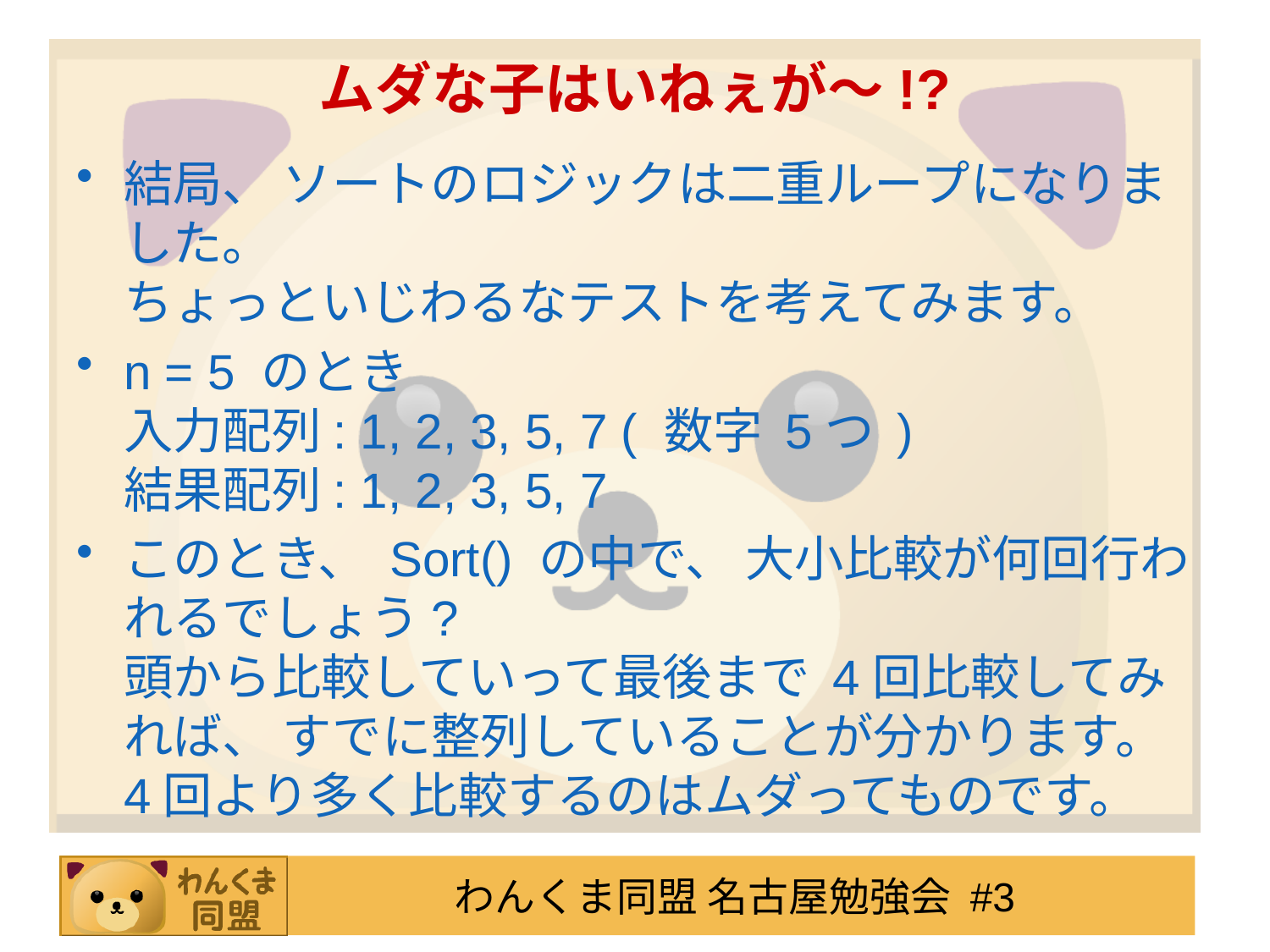

# ムダな子はいねぇが～!?
結局、 ソートのロジックは二重ループになりました。
ちょっといじわるなテストを考えてみます。
n = 5 のとき
入力配列: 1, 2, 3, 5, 7 ( 数字 5つ )
結果配列: 1, 2, 3, 5, 7
このとき、 Sort() の中で、 大小比較が何回行われるでしょう?
頭から比較していって最後まで 4回比較してみれば、 すでに整列していることが分かります。
4回より多く比較するのはムダってものです。